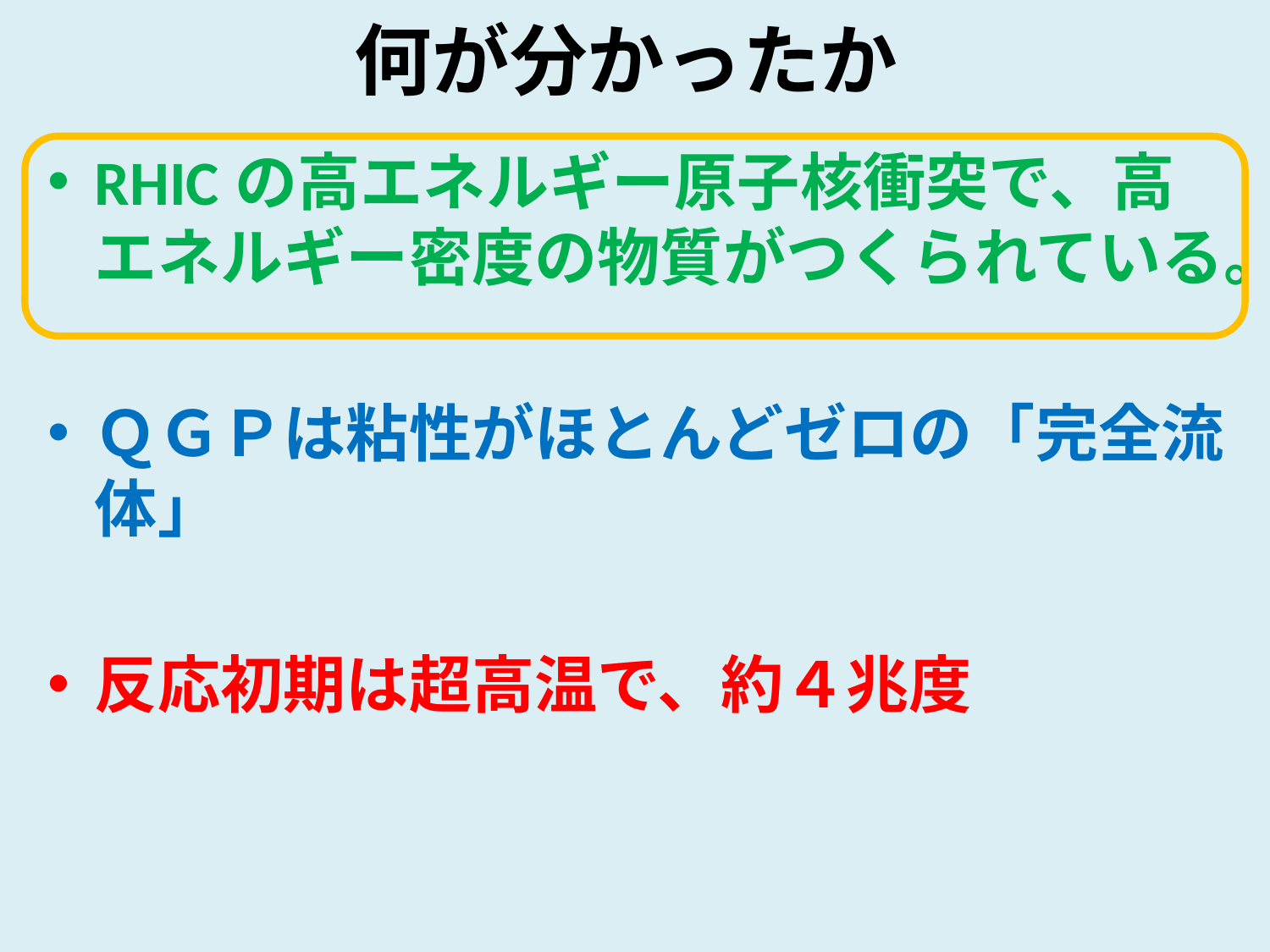

# 何が分かったか

RHICの高エネルギー原子核衝突で、高エネルギー密度の物質がつくられている。

ＱＧＰは粘性がほとんどゼロの「完全流体」

反応初期は超高温で、約４兆度